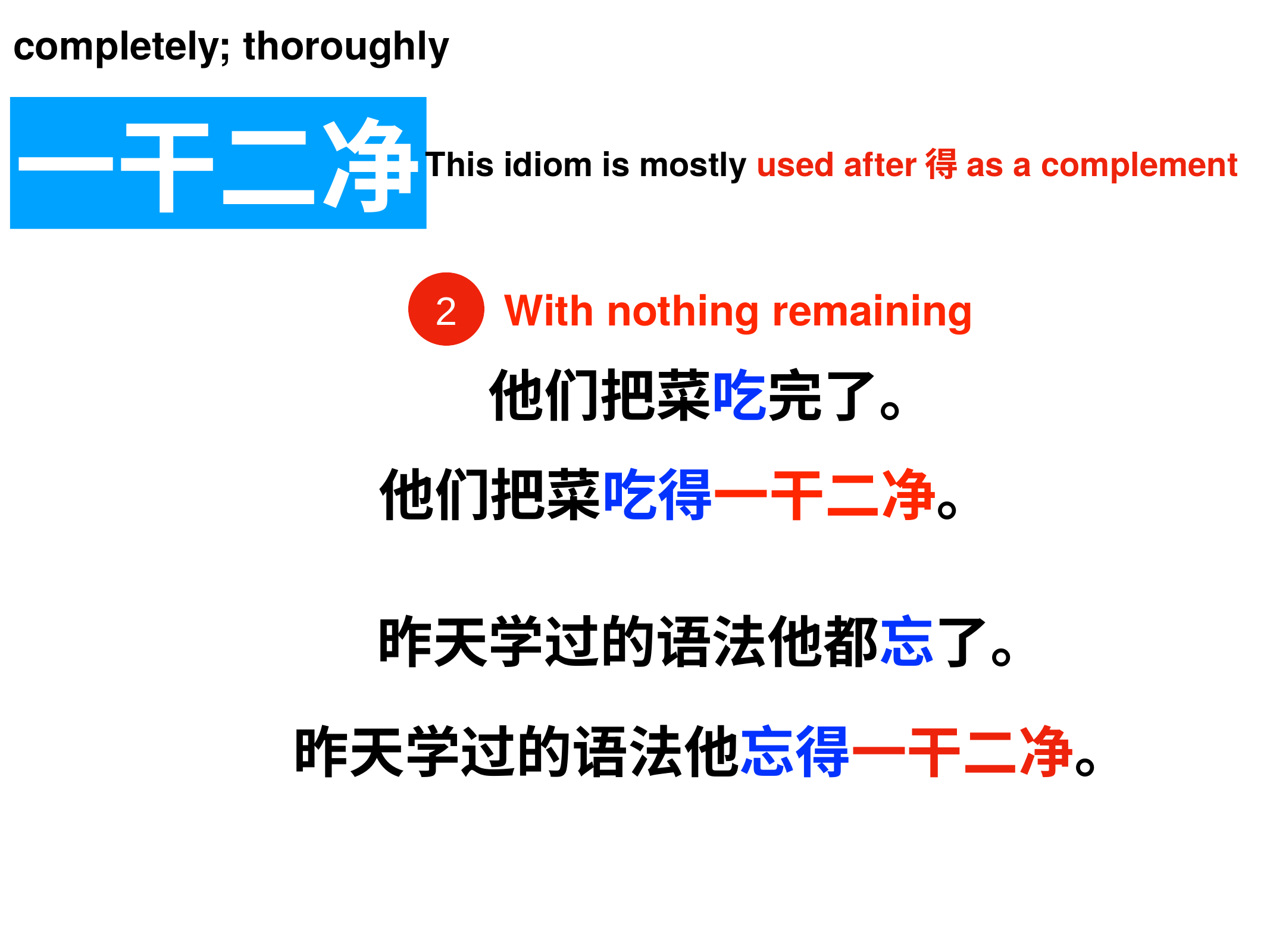

completely; thoroughly
一干二净
This idiom is mostly used after得as a complement
2
With nothing remaining
他们把菜吃完了。
他们把菜吃得一干二净。
昨天学过的语法他都忘了。
昨天学过的语法他忘得一干二净。